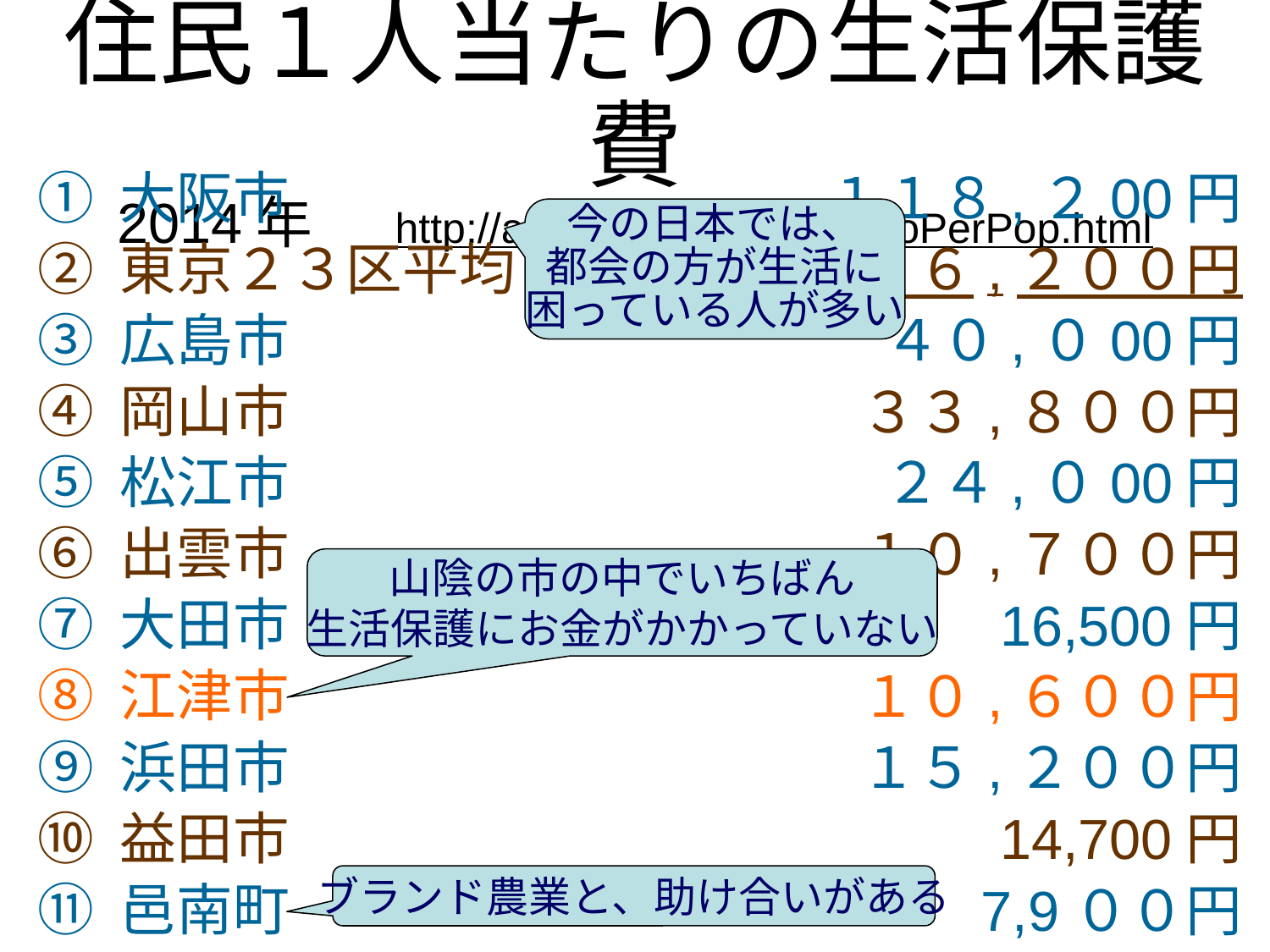

住民１人当たりの生活保護費
2014年 　http://area-info.jpn.org/SehoPerPop.html
１１８,２00円
５６,２００円
４０,０00円
３３,８００円
２４,０00円
１０,７００円
16,500円
１０,６００円
１５,２００円
14,700円
7,9００円
① 大阪市
② 東京２３区平均
③ 広島市
④ 岡山市
⑤ 松江市
⑥ 出雲市
⑦ 大田市
⑧ 江津市
⑨ 浜田市
⑩ 益田市
⑪ 邑南町
今の日本では、
都会の方が生活に
困っている人が多い
山陰の市の中でいちばん
生活保護にお金がかかっていない
ブランド農業と、助け合いがある